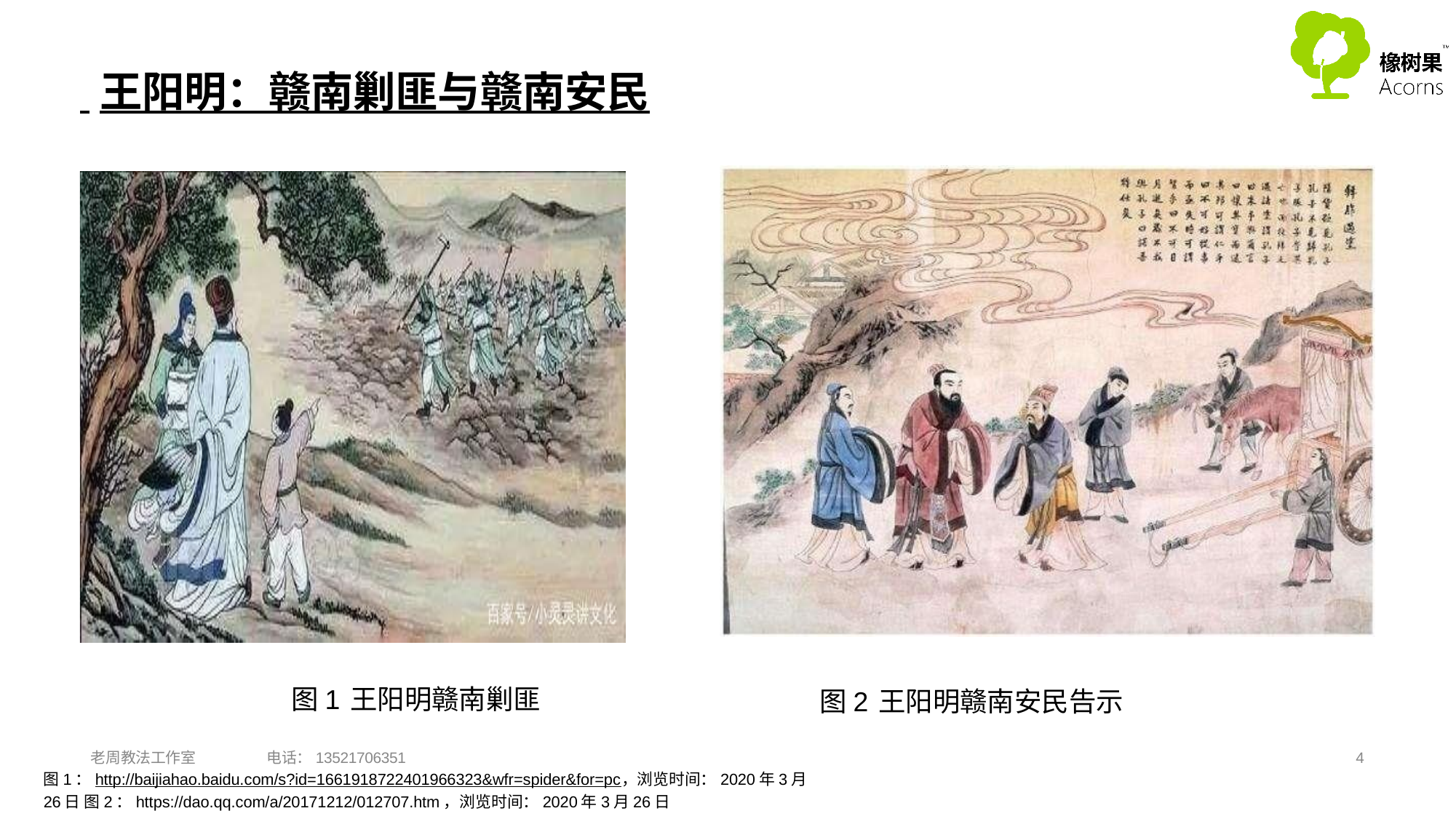

# 王阳明：赣南剿匪与赣南安民

图1	王阳明赣南剿匪
图2	王阳明赣南安民告示
老周教法工作室	电话：13521706351
图1：http://baijiahao.baidu.com/s?id=1661918722401966323&wfr=spider&for=pc，浏览时间：2020年3月26日 图2：https://dao.qq.com/a/20171212/012707.htm，浏览时间：2020年3月26日
4